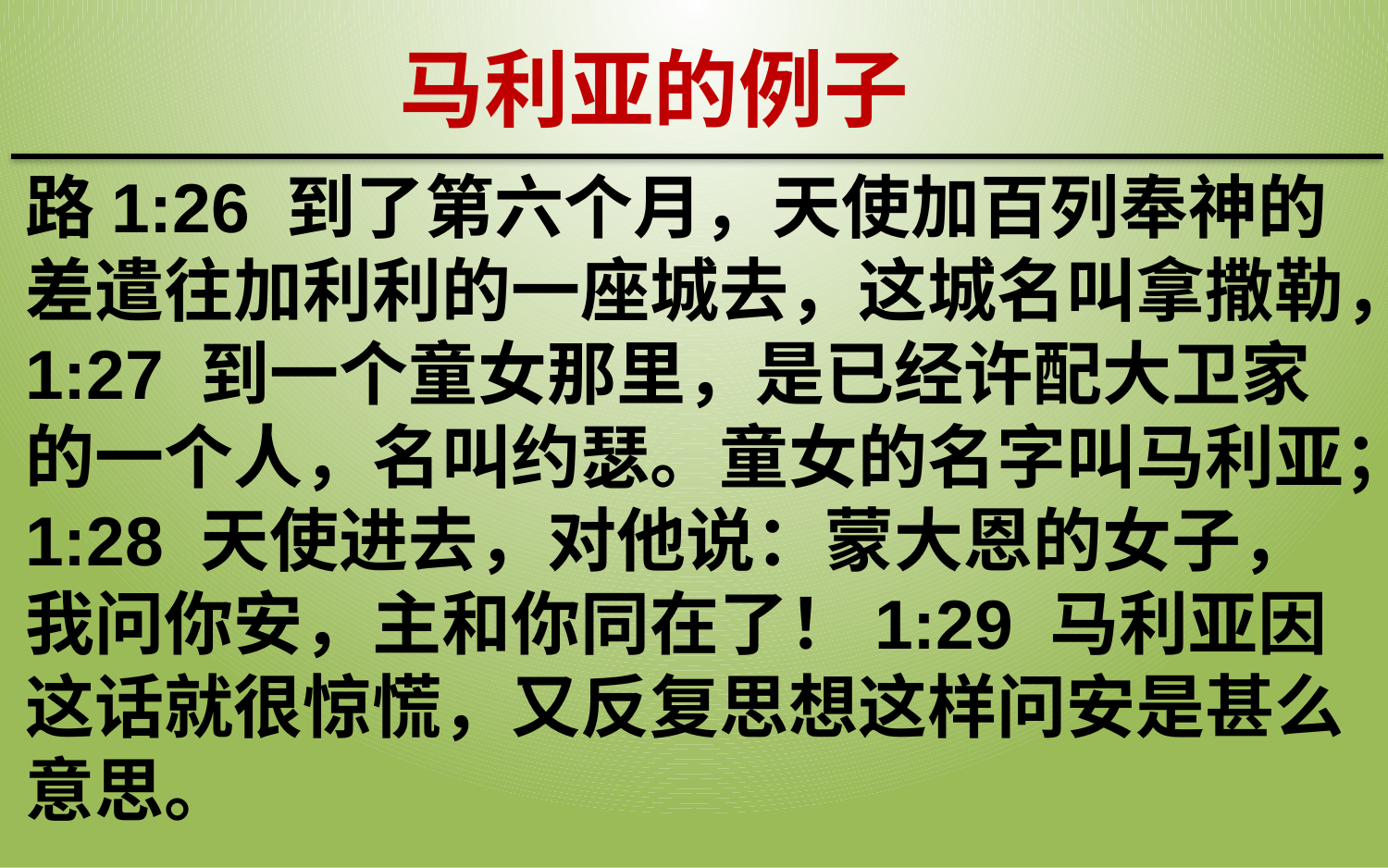

马利亚的例子
路1:26 到了第六个月，天使加百列奉神的差遣往加利利的一座城去，这城名叫拿撒勒，1:27 到一个童女那里，是已经许配大卫家的一个人，名叫约瑟。童女的名字叫马利亚；1:28 天使进去，对他说：蒙大恩的女子，我问你安，主和你同在了！1:29 马利亚因这话就很惊慌，又反复思想这样问安是甚么意思。